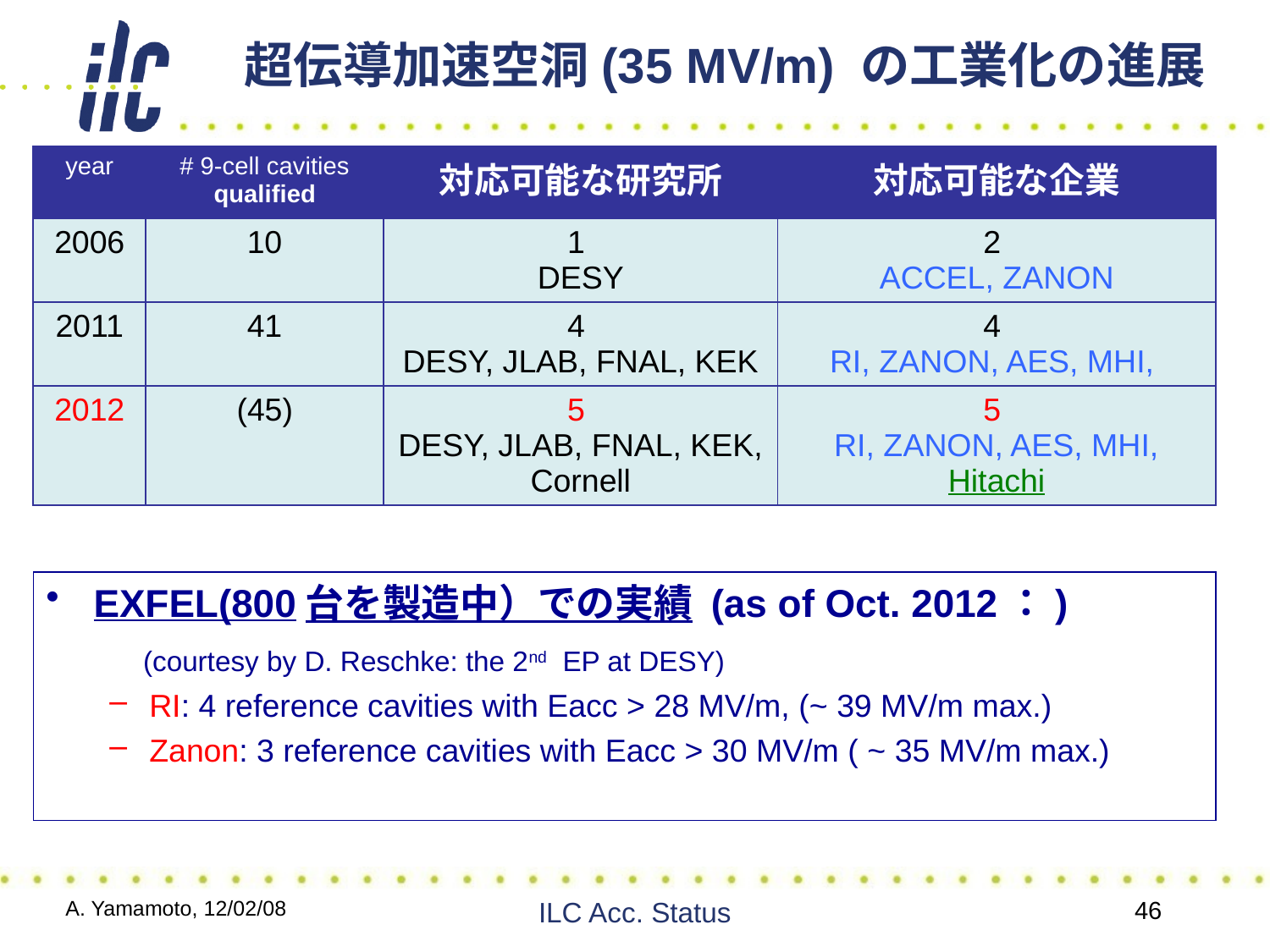

# 超伝導加速空洞(35 MV/m) の工業化の進展
| year | # 9-cell cavities qualified | 対応可能な研究所 | 対応可能な企業 |
| --- | --- | --- | --- |
| 2006 | 10 | 1 DESY | 2 ACCEL, ZANON |
| 2011 | 41 | 4 DESY, JLAB, FNAL, KEK | 4 RI, ZANON, AES, MHI, |
| 2012 | (45) | 5 DESY, JLAB, FNAL, KEK, Cornell | 5 RI, ZANON, AES, MHI, Hitachi |
EXFEL(800台を製造中）での実績 (as of Oct. 2012：)
         (courtesy by D. Reschke: the 2nd  EP at DESY)
RI: 4 reference cavities with Eacc > 28 MV/m, (~ 39 MV/m max.)
Zanon: 3 reference cavities with Eacc > 30 MV/m ( ~ 35 MV/m max.)

A. Yamamoto, 12/02/08
ILC Acc. Status
46